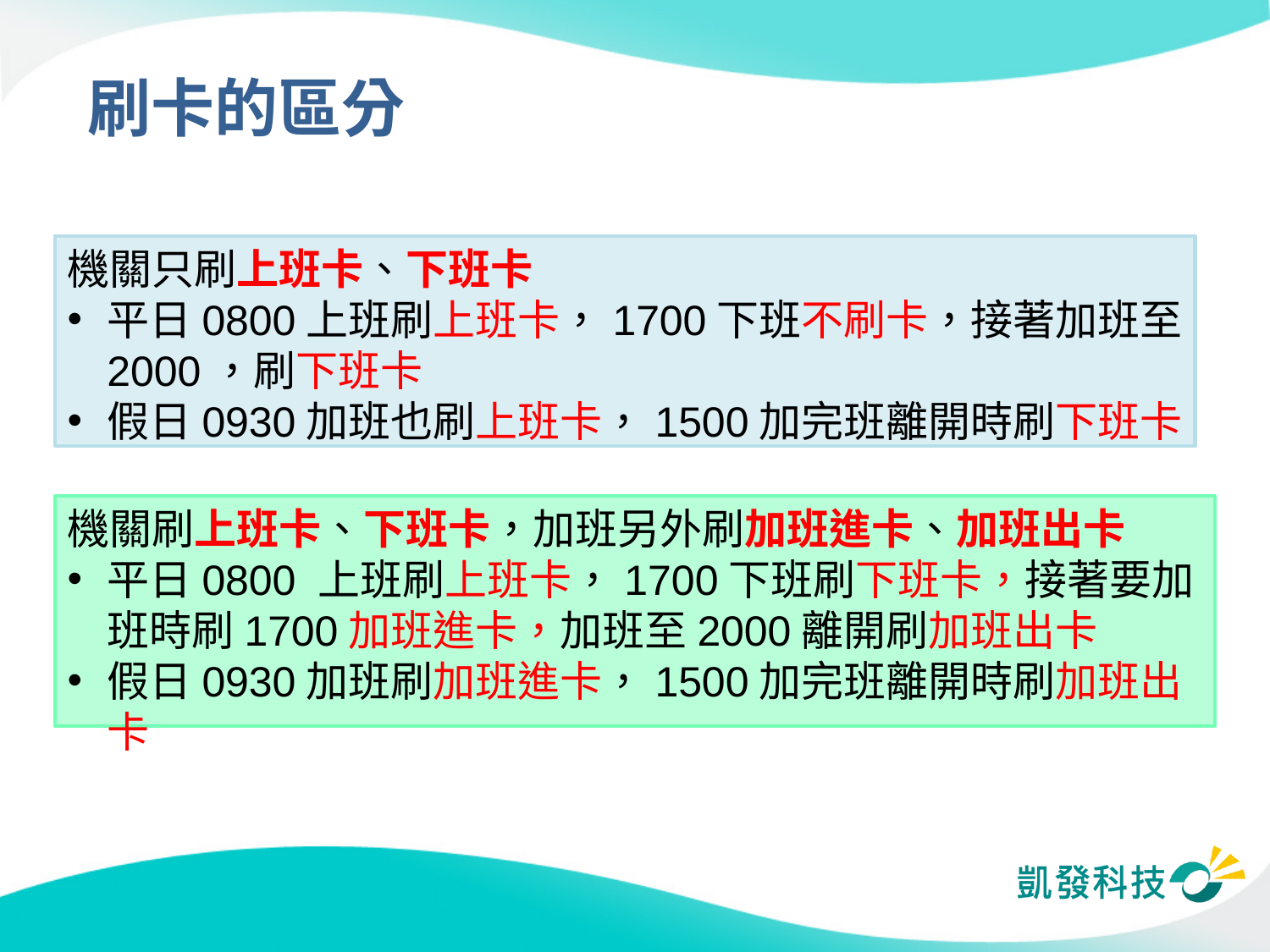

# 刷卡的區分
機關只刷上班卡、下班卡
平日0800上班刷上班卡，1700下班不刷卡，接著加班至2000，刷下班卡
假日0930加班也刷上班卡，1500加完班離開時刷下班卡
機關刷上班卡、下班卡，加班另外刷加班進卡、加班出卡
平日0800 上班刷上班卡，1700下班刷下班卡，接著要加班時刷1700加班進卡，加班至2000離開刷加班出卡
假日0930加班刷加班進卡，1500加完班離開時刷加班出卡